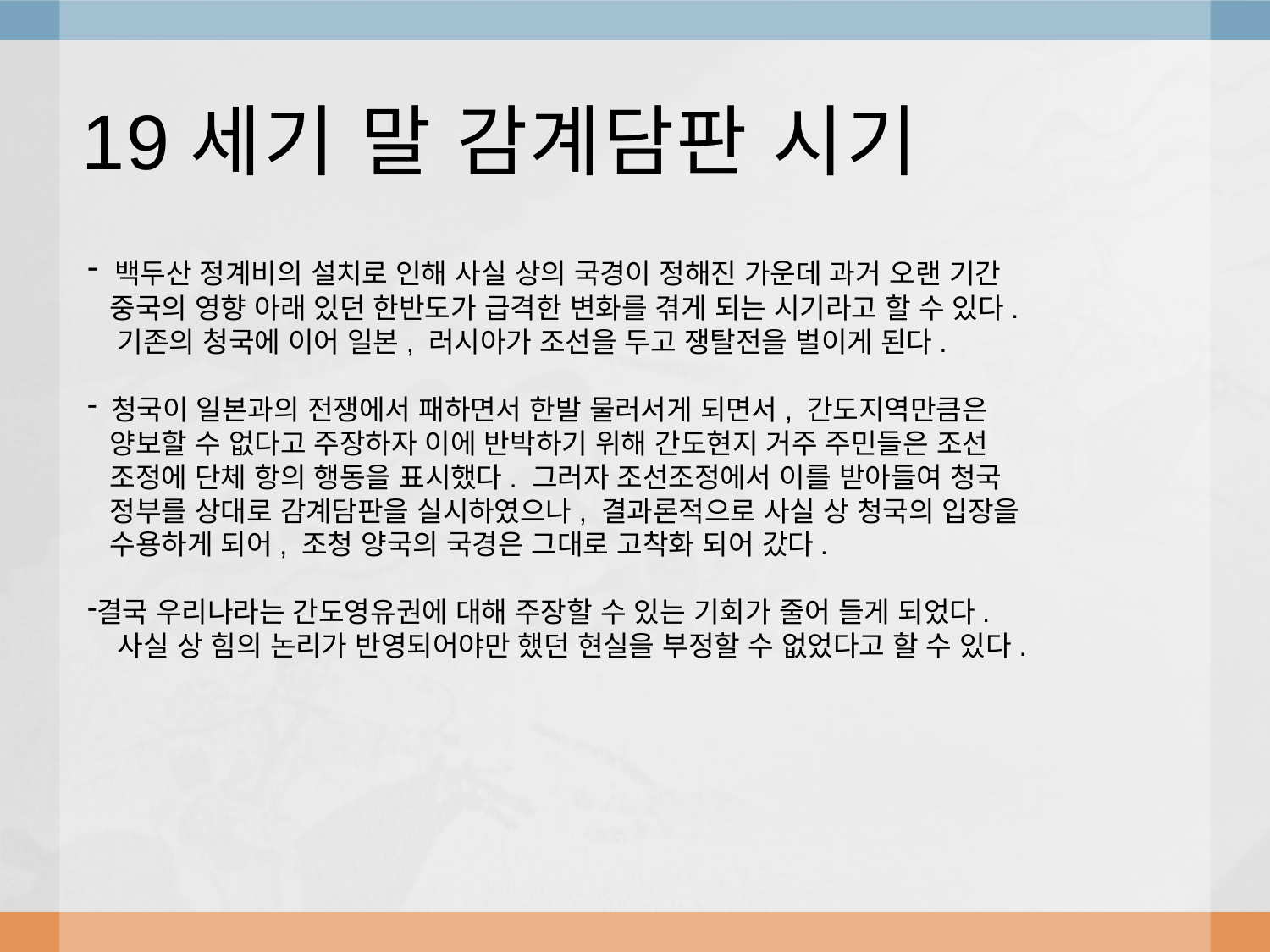

# 19세기 말 감계담판 시기
 백두산 정계비의 설치로 인해 사실 상의 국경이 정해진 가운데 과거 오랜 기간
  중국의 영향 아래 있던 한반도가 급격한 변화를 겪게 되는 시기라고 할 수 있다.
   기존의 청국에 이어 일본, 러시아가 조선을 두고 쟁탈전을 벌이게 된다.

 청국이 일본과의 전쟁에서 패하면서 한발 물러서게 되면서, 간도지역만큼은
  양보할 수 없다고 주장하자 이에 반박하기 위해 간도현지 거주 주민들은 조선
  조정에 단체 항의 행동을 표시했다. 그러자 조선조정에서 이를 받아들여 청국
  정부를 상대로 감계담판을 실시하였으나, 결과론적으로 사실 상 청국의 입장을
  수용하게 되어, 조청 양국의 국경은 그대로 고착화 되어 갔다.

결국 우리나라는 간도영유권에 대해 주장할 수 있는 기회가 줄어 들게 되었다.
   사실 상 힘의 논리가 반영되어야만 했던 현실을 부정할 수 없었다고 할 수 있다.